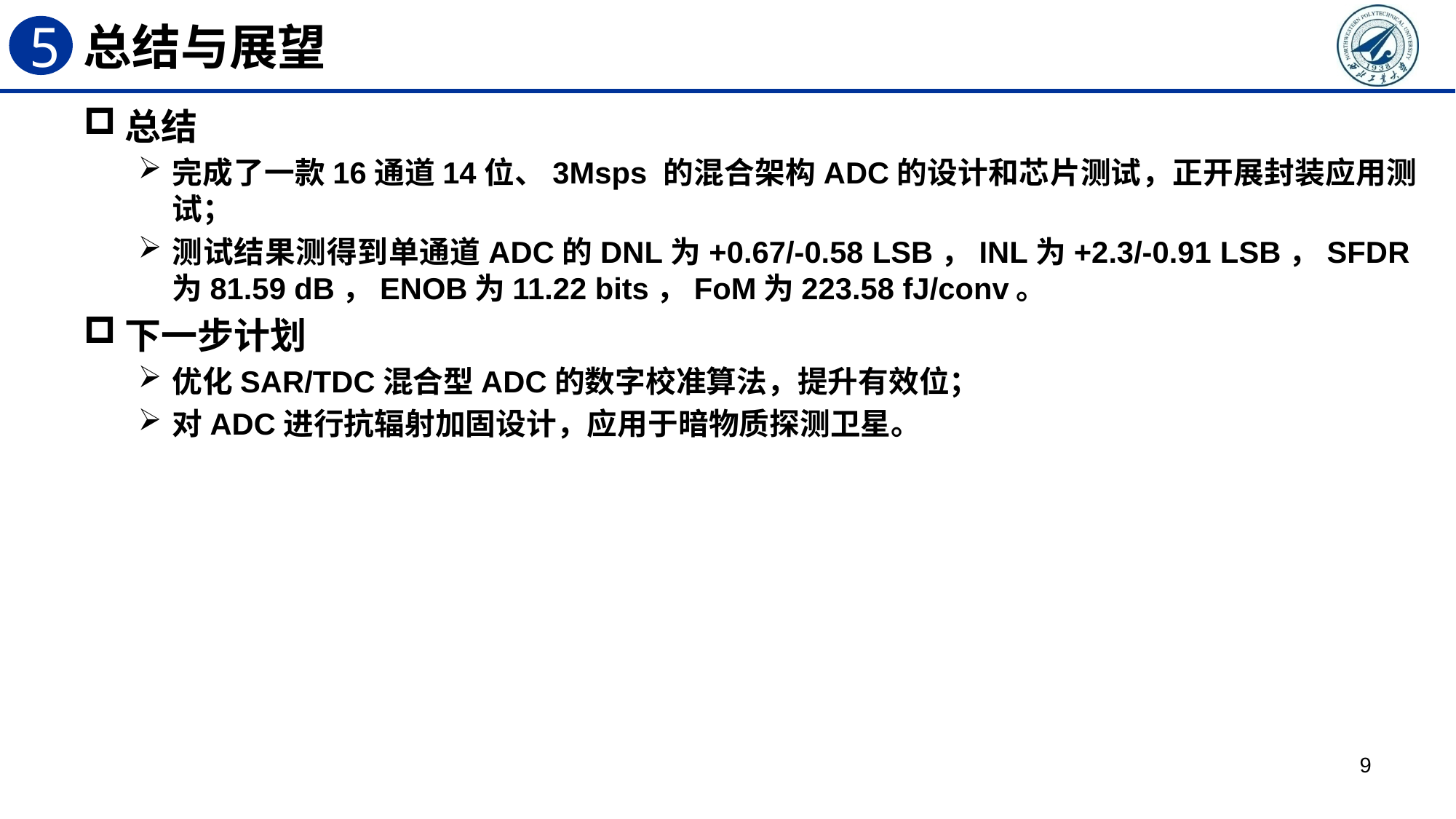

# 总结与展望
5
总结
完成了一款16通道14位、3Msps 的混合架构ADC的设计和芯片测试，正开展封装应用测试；
测试结果测得到单通道ADC的DNL为+0.67/-0.58 LSB，INL为+2.3/-0.91 LSB，SFDR为81.59 dB，ENOB为11.22 bits，FoM为223.58 fJ/conv。
下一步计划
优化SAR/TDC混合型ADC的数字校准算法，提升有效位；
对ADC进行抗辐射加固设计，应用于暗物质探测卫星。

Oscilloscope
Power
FPGA
AFE
ADC
9